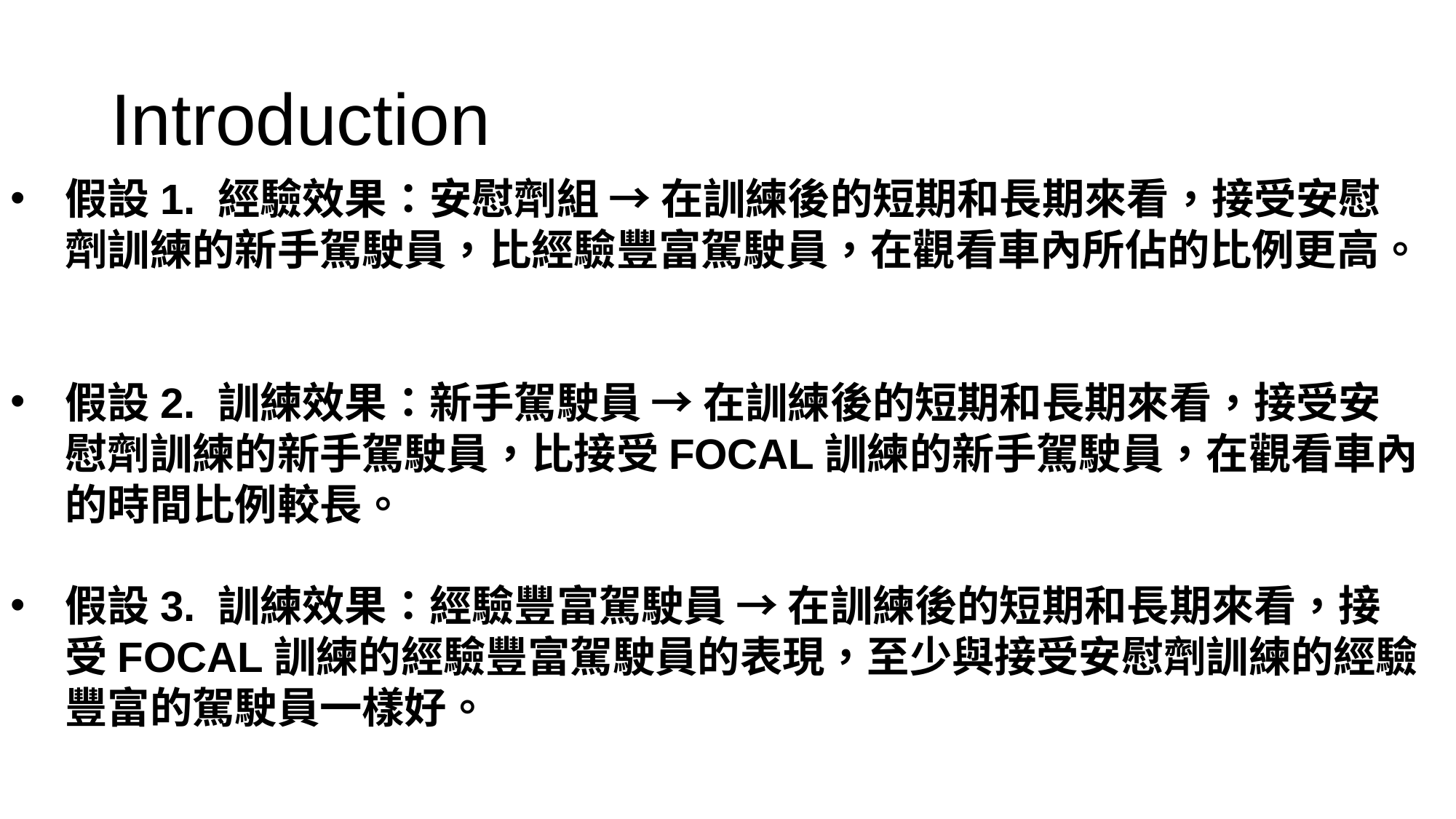

Introduction
假設1. 經驗效果：安慰劑組 → 在訓練後的短期和長期來看，接受安慰劑訓練的新手駕駛員，比經驗豐富駕駛員，在觀看車內所佔的比例更高。

假設2. 訓練效果：新手駕駛員 → 在訓練後的短期和長期來看，接受安慰劑訓練的新手駕駛員，比接受FOCAL訓練的新手駕駛員，在觀看車內的時間比例較長。

假設3. 訓練效果：經驗豐富駕駛員 → 在訓練後的短期和長期來看，接受FOCAL訓練的經驗豐富駕駛員的表現，至少與接受安慰劑訓練的經驗豐富的駕駛員一樣好。